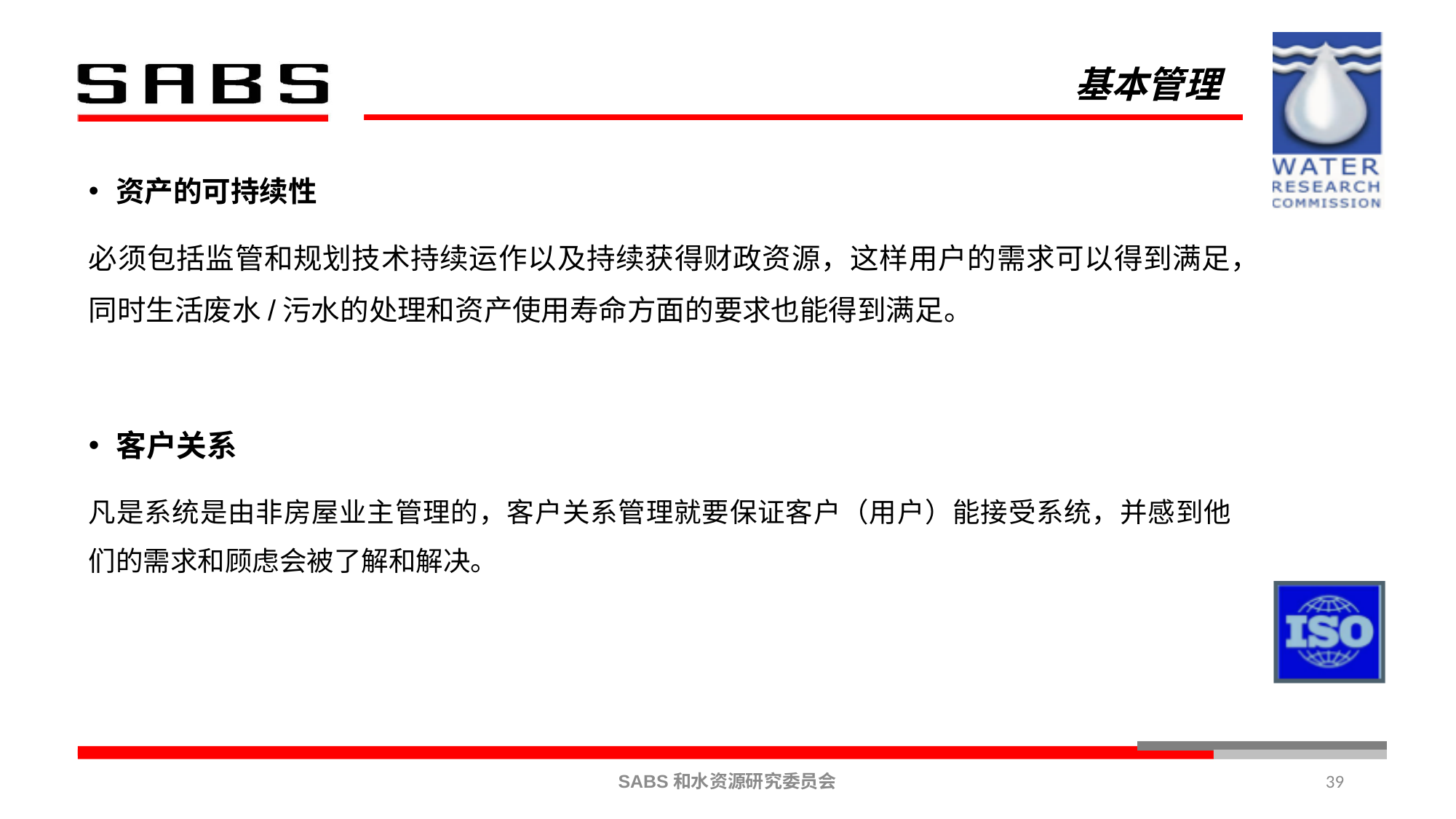

# 基本管理

资产的可持续性
必须包括监管和规划技术持续运作以及持续获得财政资源，这样用户的需求可以得到满足，同时生活废水/污水的处理和资产使用寿命方面的要求也能得到满足。

客户关系
凡是系统是由非房屋业主管理的，客户关系管理就要保证客户（用户）能接受系统，并感到他们的需求和顾虑会被了解和解决。

39